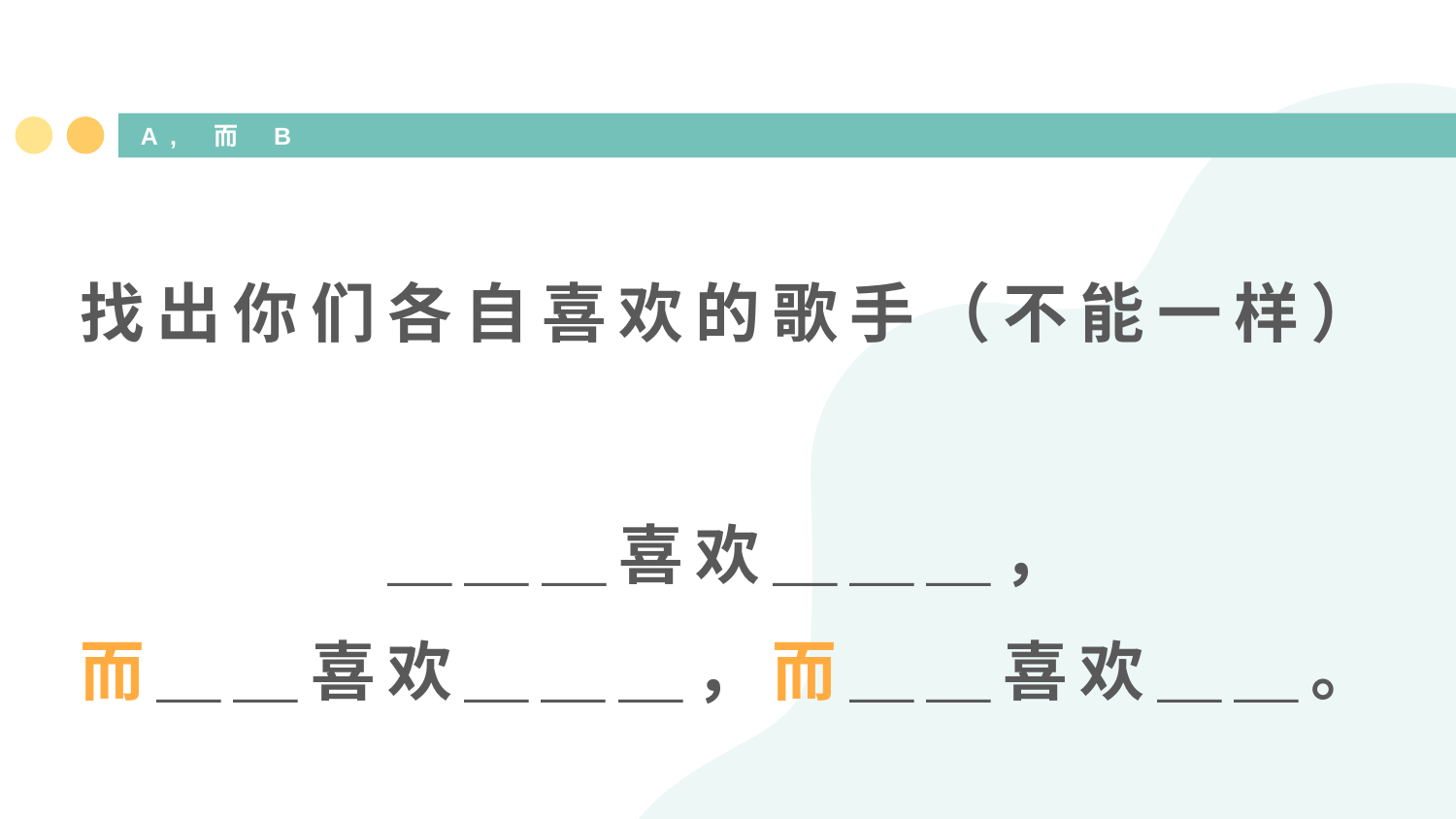

# A, 而 B
找出你们各自喜欢的歌手（不能一样）
＿＿＿喜欢＿＿＿，
而＿＿喜欢＿＿＿，而＿＿喜欢＿＿。